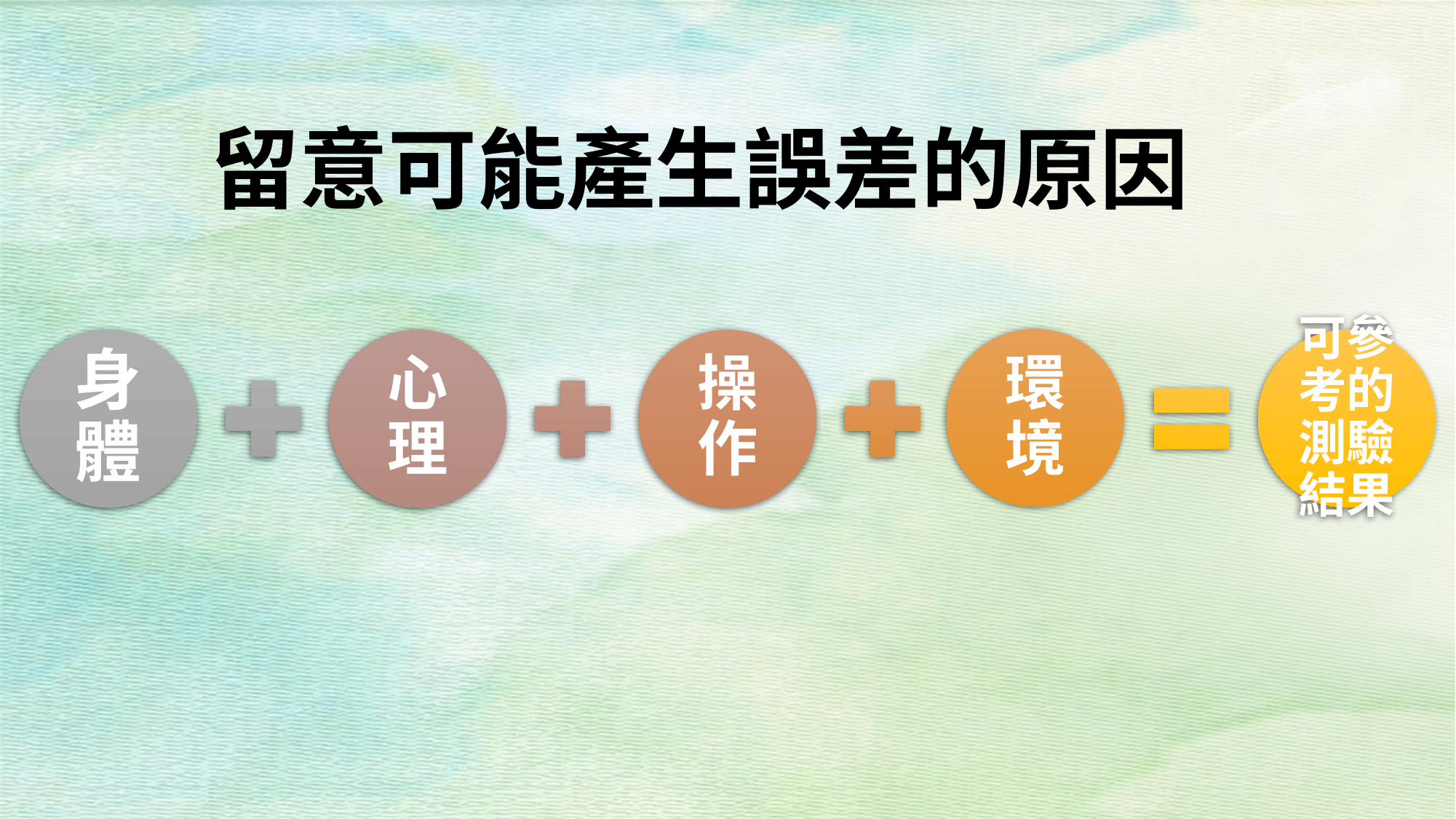

# 留意可能產生誤差的原因
身體

心理

操作

環境

可參考的測驗結果